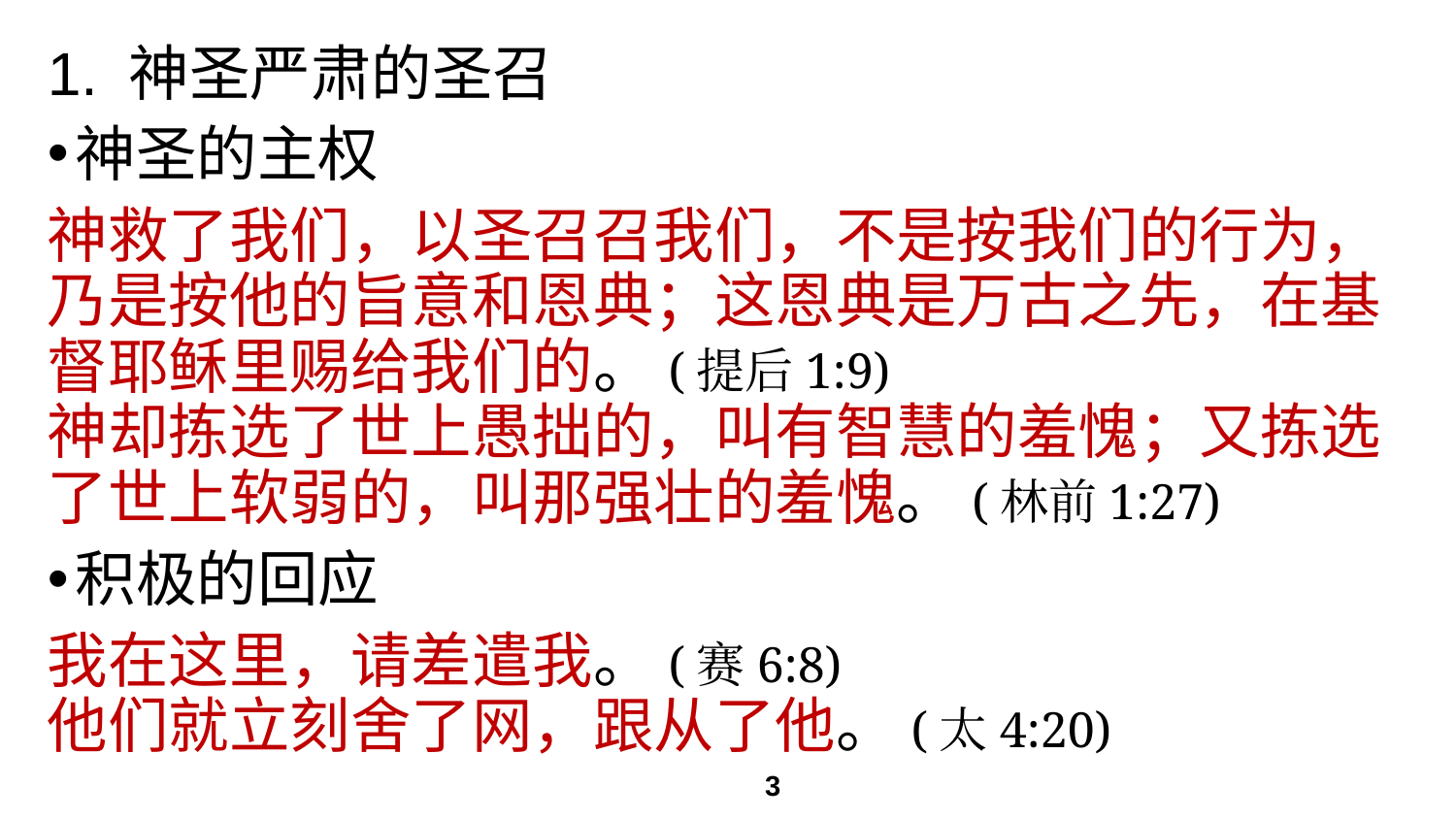

# 1. 神圣严肃的圣召
神圣的主权
神救了我们，以圣召召我们，不是按我们的行为，乃是按他的旨意和恩典；这恩典是万古之先，在基督耶稣里赐给我们的。(提后1:9)
神却拣选了世上愚拙的，叫有智慧的羞愧；又拣选了世上软弱的，叫那强壮的羞愧。(林前1:27)
积极的回应
我在这里，请差遣我。(赛6:8)
他们就立刻舍了网，跟从了他。(太4:20)
3